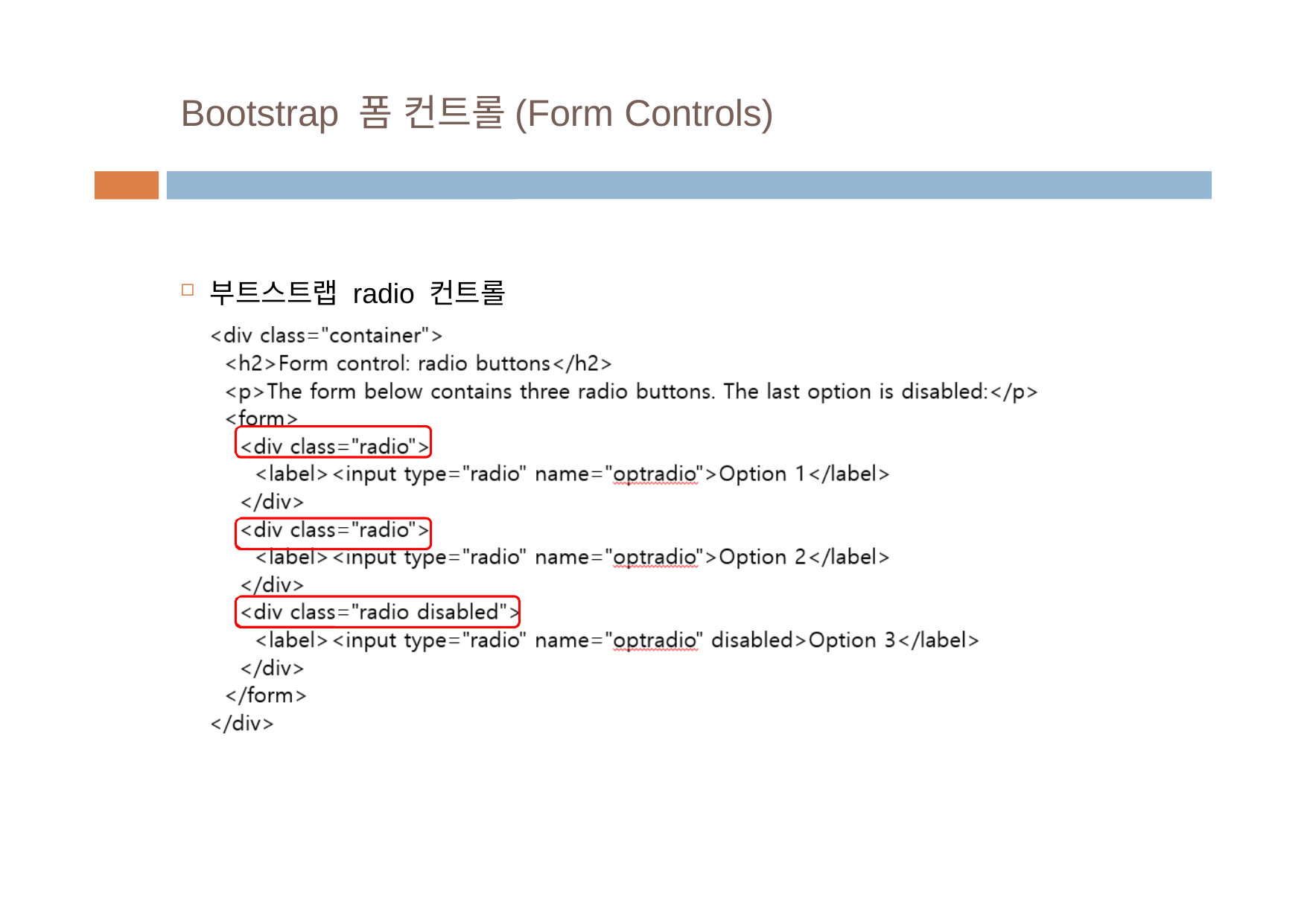

# Bootstrap 폼 컨트롤(Form Controls)
부트스트랩 radio 컨트롤